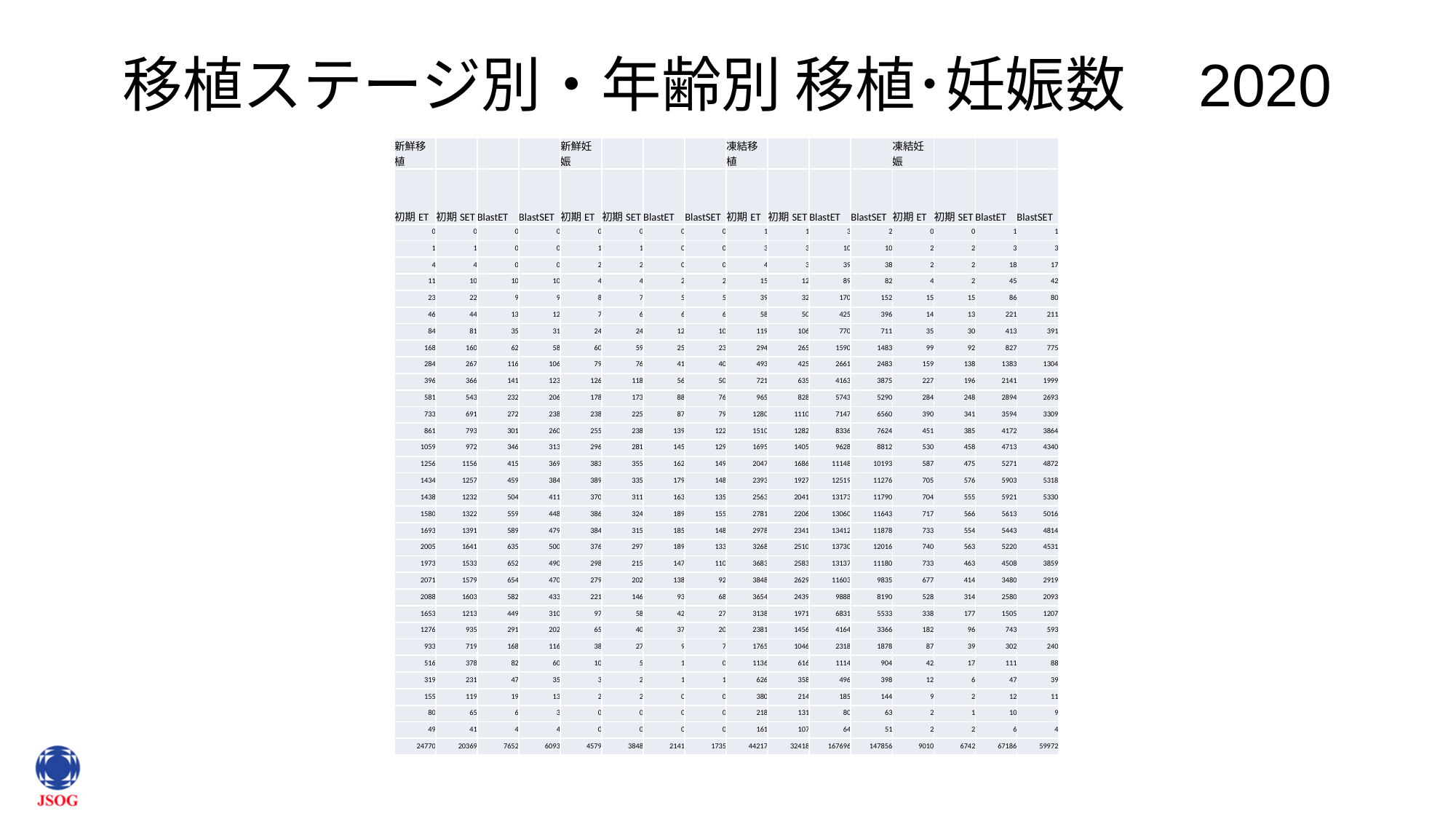

# 移植ステージ別・年齢別 移植･妊娠数　2020
| 新鮮移植 |  |  |  | 新鮮妊娠 |  |  |  | 凍結移植 |  |  |  | 凍結妊娠 |  |  |  |
| --- | --- | --- | --- | --- | --- | --- | --- | --- | --- | --- | --- | --- | --- | --- | --- |
| 初期ET | 初期SET | BlastET | BlastSET | 初期ET | 初期SET | BlastET | BlastSET | 初期ET | 初期SET | BlastET | BlastSET | 初期ET | 初期SET | BlastET | BlastSET |
| 0 | 0 | 0 | 0 | 0 | 0 | 0 | 0 | 1 | 1 | 3 | 2 | 0 | 0 | 1 | 1 |
| 1 | 1 | 0 | 0 | 1 | 1 | 0 | 0 | 3 | 3 | 10 | 10 | 2 | 2 | 3 | 3 |
| 4 | 4 | 0 | 0 | 2 | 2 | 0 | 0 | 4 | 3 | 39 | 38 | 2 | 2 | 18 | 17 |
| 11 | 10 | 10 | 10 | 4 | 4 | 2 | 2 | 15 | 12 | 89 | 82 | 4 | 2 | 45 | 42 |
| 23 | 22 | 9 | 9 | 8 | 7 | 5 | 5 | 39 | 32 | 170 | 152 | 15 | 15 | 86 | 80 |
| 46 | 44 | 13 | 12 | 7 | 6 | 6 | 6 | 58 | 50 | 425 | 396 | 14 | 13 | 221 | 211 |
| 84 | 81 | 35 | 31 | 24 | 24 | 12 | 10 | 119 | 106 | 770 | 711 | 35 | 30 | 413 | 391 |
| 168 | 160 | 62 | 58 | 60 | 59 | 25 | 23 | 294 | 265 | 1590 | 1483 | 99 | 92 | 827 | 775 |
| 284 | 267 | 116 | 106 | 79 | 76 | 41 | 40 | 493 | 425 | 2661 | 2483 | 159 | 138 | 1383 | 1304 |
| 396 | 366 | 141 | 123 | 126 | 118 | 56 | 50 | 721 | 635 | 4163 | 3875 | 227 | 196 | 2141 | 1999 |
| 581 | 543 | 232 | 206 | 178 | 173 | 88 | 76 | 965 | 828 | 5743 | 5290 | 284 | 248 | 2894 | 2693 |
| 733 | 691 | 272 | 238 | 238 | 225 | 87 | 79 | 1280 | 1110 | 7147 | 6560 | 390 | 341 | 3594 | 3309 |
| 861 | 793 | 301 | 260 | 255 | 238 | 139 | 122 | 1510 | 1282 | 8336 | 7624 | 451 | 385 | 4172 | 3864 |
| 1059 | 972 | 346 | 313 | 296 | 281 | 145 | 129 | 1695 | 1405 | 9628 | 8812 | 530 | 458 | 4713 | 4340 |
| 1256 | 1156 | 415 | 369 | 383 | 355 | 162 | 149 | 2047 | 1686 | 11148 | 10193 | 587 | 475 | 5271 | 4872 |
| 1434 | 1257 | 459 | 384 | 389 | 335 | 179 | 148 | 2393 | 1927 | 12519 | 11276 | 705 | 576 | 5903 | 5318 |
| 1438 | 1232 | 504 | 411 | 370 | 311 | 163 | 135 | 2563 | 2041 | 13173 | 11790 | 704 | 555 | 5921 | 5330 |
| 1580 | 1322 | 559 | 448 | 386 | 324 | 189 | 155 | 2781 | 2206 | 13060 | 11643 | 717 | 566 | 5613 | 5016 |
| 1693 | 1391 | 589 | 479 | 384 | 315 | 185 | 148 | 2978 | 2341 | 13412 | 11878 | 733 | 554 | 5443 | 4814 |
| 2005 | 1641 | 635 | 500 | 376 | 297 | 189 | 133 | 3268 | 2510 | 13730 | 12016 | 740 | 563 | 5220 | 4531 |
| 1973 | 1533 | 652 | 490 | 298 | 215 | 147 | 110 | 3683 | 2583 | 13137 | 11180 | 733 | 463 | 4508 | 3859 |
| 2071 | 1579 | 654 | 470 | 279 | 202 | 138 | 92 | 3848 | 2629 | 11603 | 9835 | 677 | 414 | 3480 | 2919 |
| 2088 | 1603 | 582 | 433 | 221 | 146 | 93 | 68 | 3654 | 2439 | 9888 | 8190 | 528 | 314 | 2580 | 2093 |
| 1653 | 1213 | 449 | 310 | 97 | 58 | 42 | 27 | 3138 | 1971 | 6831 | 5533 | 338 | 177 | 1505 | 1207 |
| 1276 | 935 | 291 | 202 | 65 | 40 | 37 | 20 | 2381 | 1456 | 4164 | 3366 | 182 | 96 | 743 | 593 |
| 933 | 719 | 168 | 116 | 38 | 27 | 9 | 7 | 1765 | 1046 | 2318 | 1878 | 87 | 39 | 302 | 240 |
| 516 | 378 | 82 | 60 | 10 | 5 | 1 | 0 | 1136 | 616 | 1114 | 904 | 42 | 17 | 111 | 88 |
| 319 | 231 | 47 | 35 | 3 | 2 | 1 | 1 | 626 | 358 | 496 | 398 | 12 | 6 | 47 | 39 |
| 155 | 119 | 19 | 13 | 2 | 2 | 0 | 0 | 380 | 214 | 185 | 144 | 9 | 2 | 12 | 11 |
| 80 | 65 | 6 | 3 | 0 | 0 | 0 | 0 | 218 | 131 | 80 | 63 | 2 | 1 | 10 | 9 |
| 49 | 41 | 4 | 4 | 0 | 0 | 0 | 0 | 161 | 107 | 64 | 51 | 2 | 2 | 6 | 4 |
| 24770 | 20369 | 7652 | 6093 | 4579 | 3848 | 2141 | 1735 | 44217 | 32418 | 167696 | 147856 | 9010 | 6742 | 67186 | 59972 |